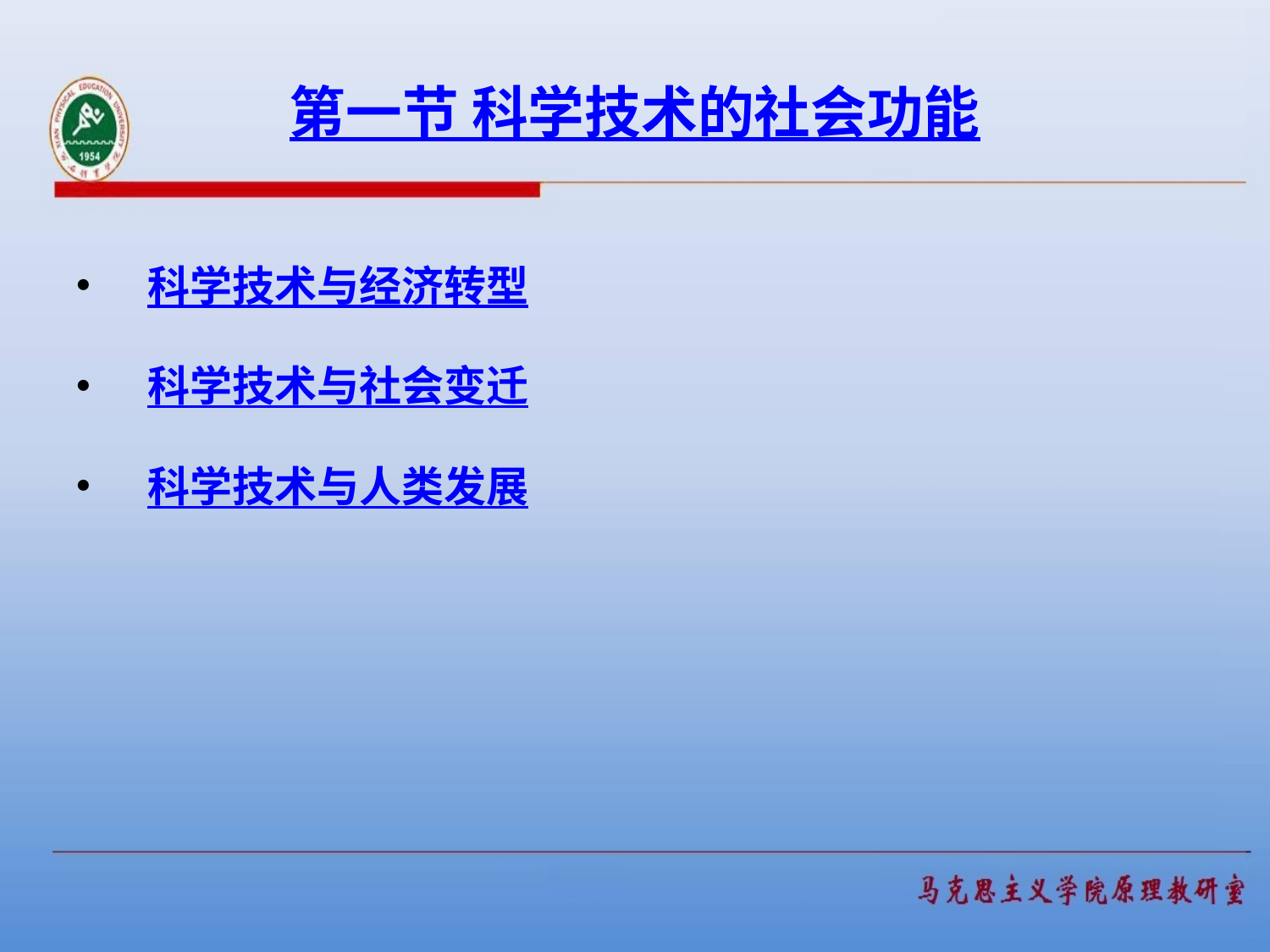

# 第一节 科学技术的社会功能
科学技术与经济转型
科学技术与社会变迁
科学技术与人类发展